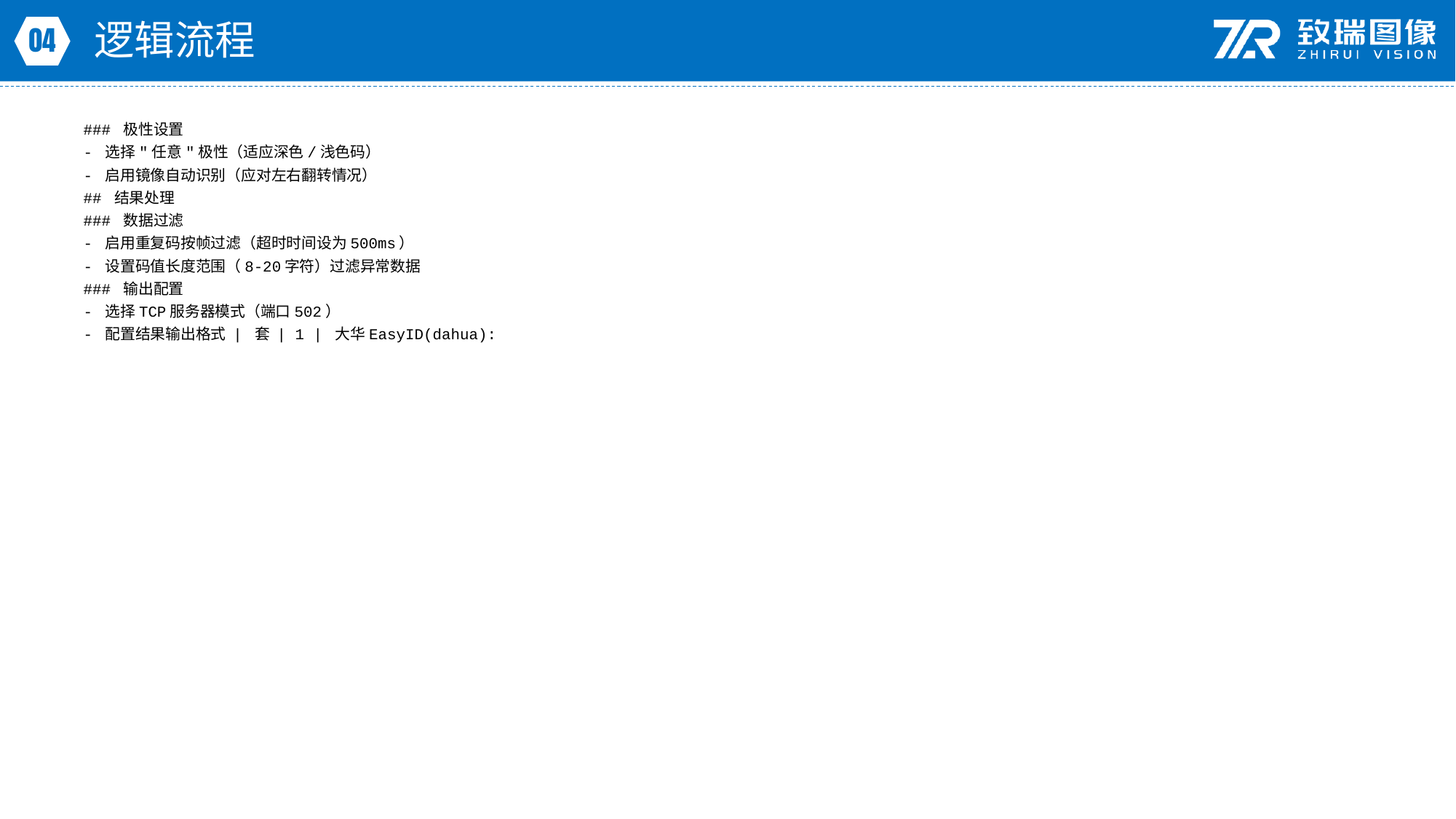

逻辑流程
04

### 极性设置
- 选择"任意"极性（适应深色/浅色码）
- 启用镜像自动识别（应对左右翻转情况）
## 结果处理
### 数据过滤
- 启用重复码按帧过滤（超时时间设为500ms）
- 设置码值长度范围（8-20字符）过滤异常数据
### 输出配置
- 选择TCP服务器模式（端口502）
- 配置结果输出格式 | 套 | 1 | 大华EasyID(dahua):